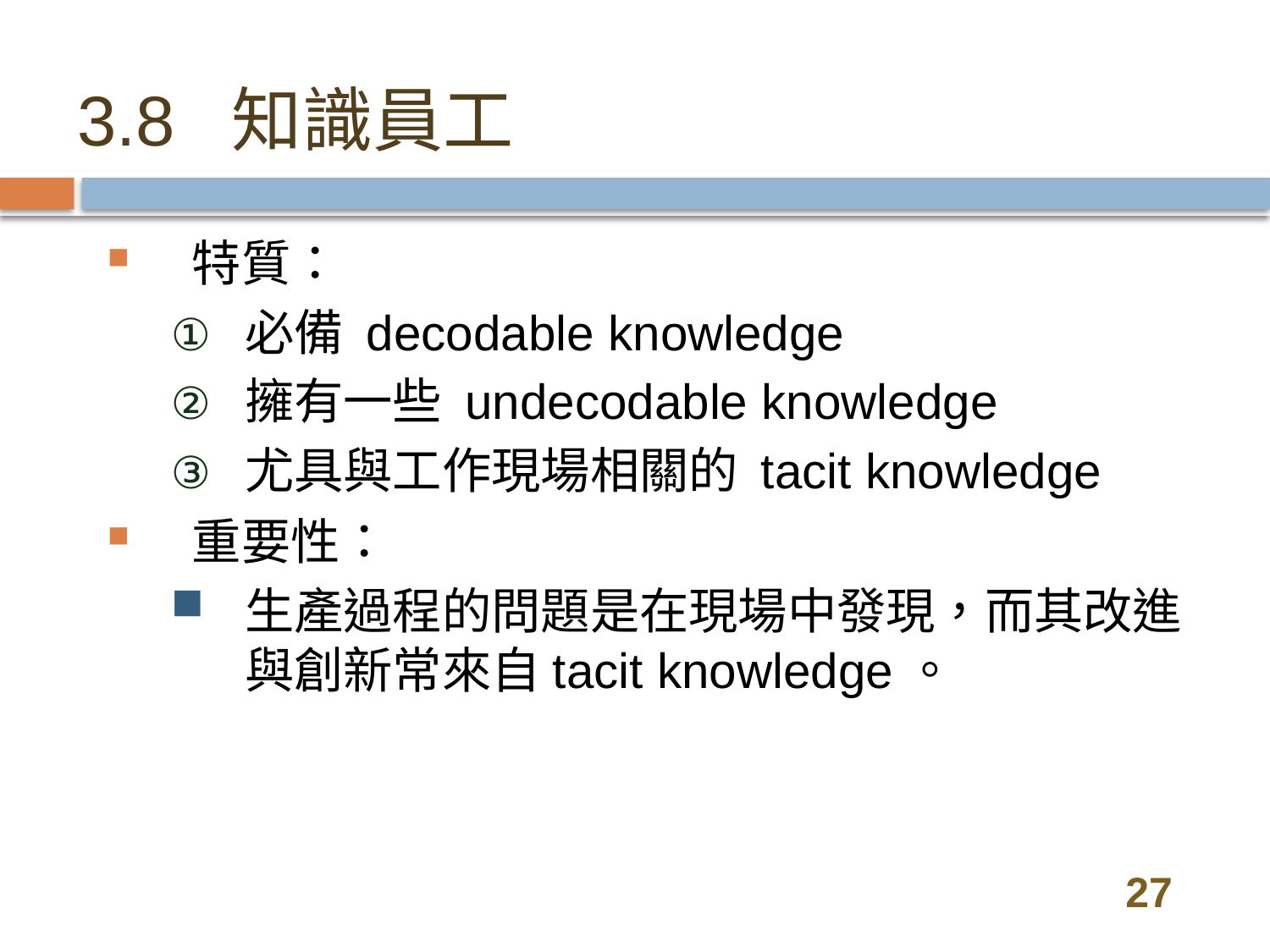

# 3.8  知識員工
特質：
必備 decodable knowledge
擁有一些 undecodable knowledge
尤具與工作現場相關的 tacit knowledge
重要性：
生產過程的問題是在現場中發現，而其改進與創新常來自tacit knowledge。
27